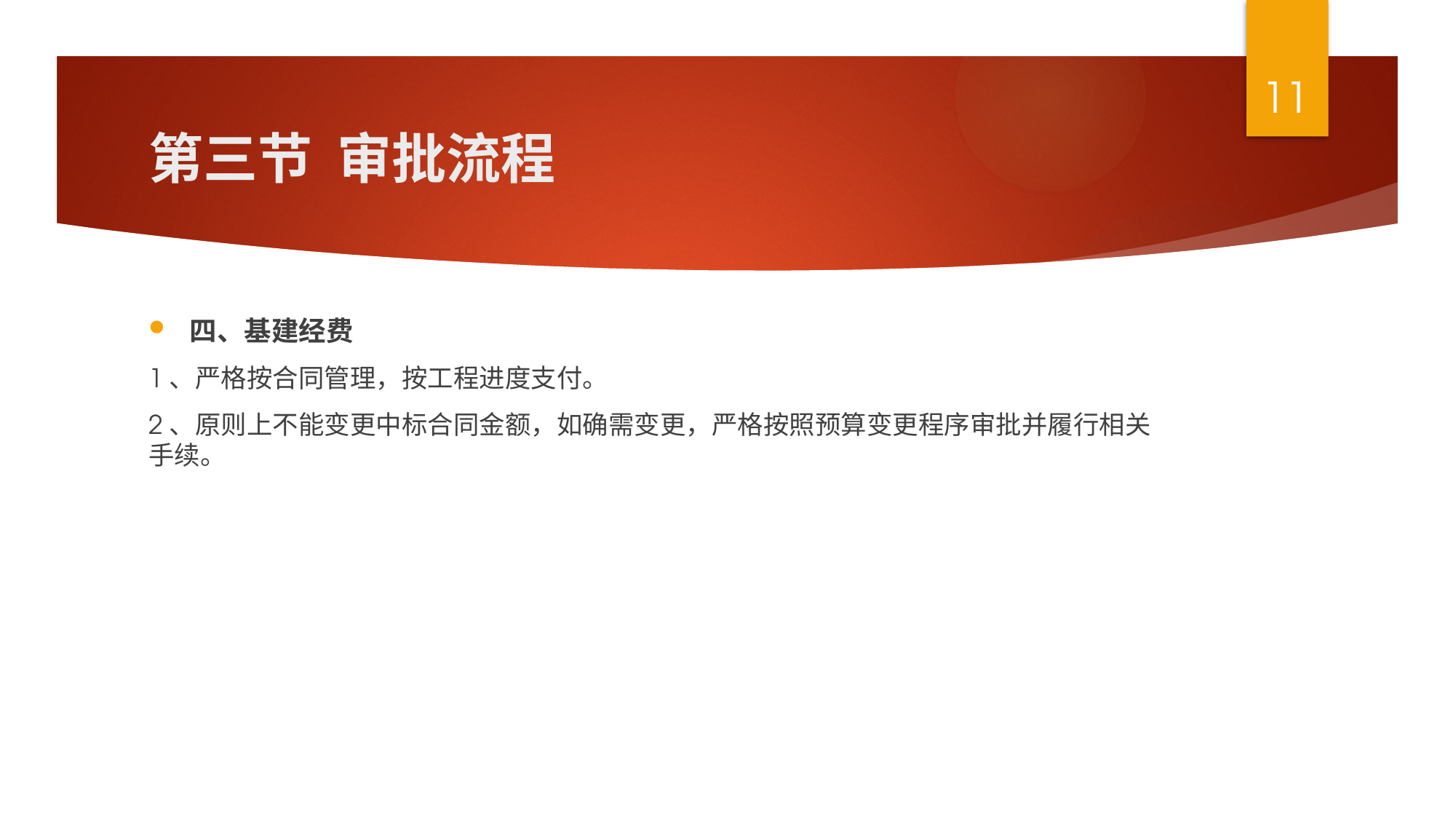

11
# 第三节  审批流程
四、基建经费
1、严格按合同管理，按工程进度支付。
2、原则上不能变更中标合同金额，如确需变更，严格按照预算变更程序审批并履行相关手续。